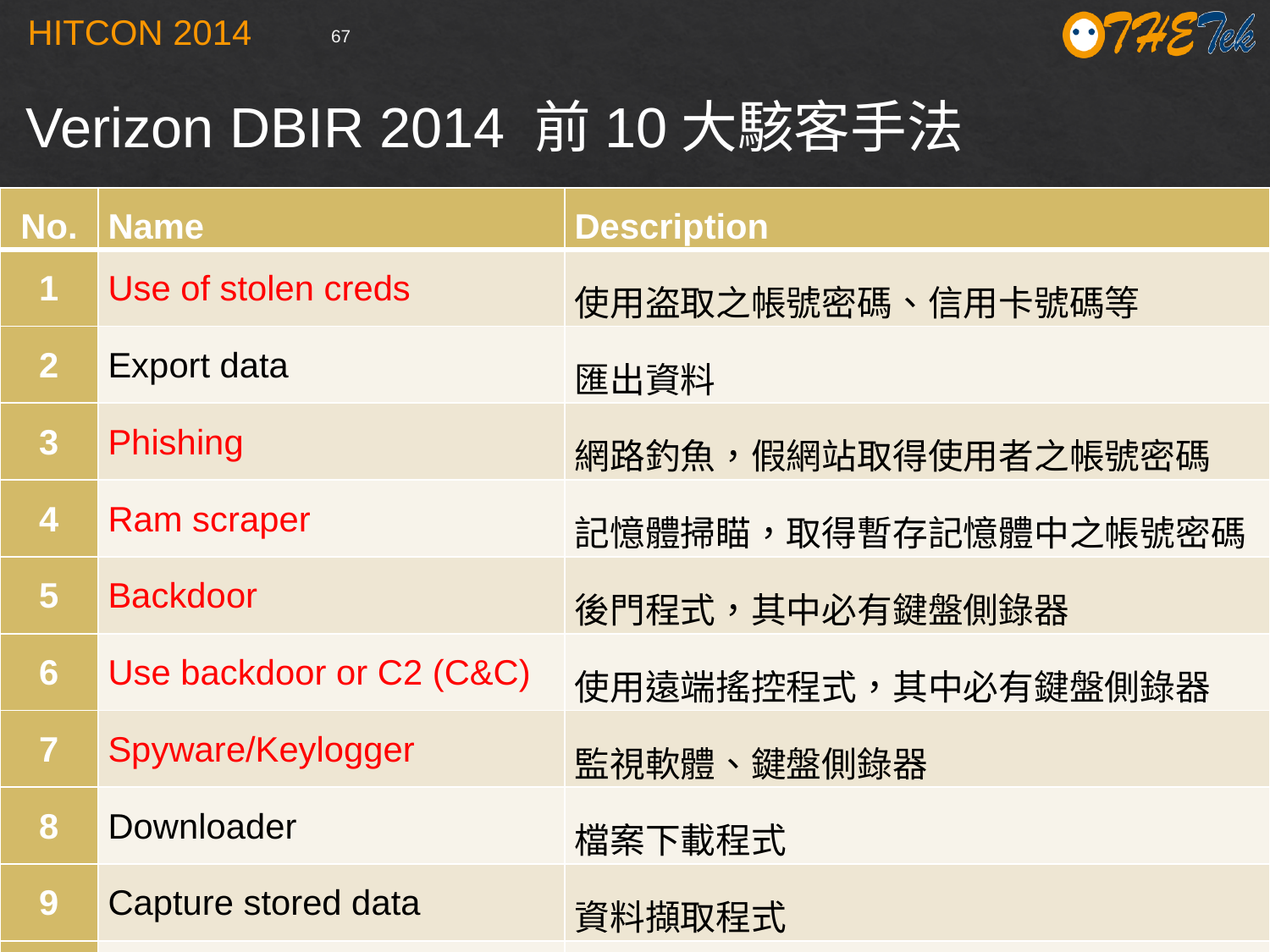

67
Verizon DBIR 2014 前10大駭客手法
| No. | Name | Description |
| --- | --- | --- |
| 1 | Use of stolen creds | 使用盗取之帳號密碼、信用卡號碼等 |
| 2 | Export data | 匯出資料 |
| 3 | Phishing | 網路釣魚，假網站取得使用者之帳號密碼 |
| 4 | Ram scraper | 記憶體掃瞄，取得暫存記憶體中之帳號密碼 |
| 5 | Backdoor | 後門程式，其中必有鍵盤側錄器 |
| 6 | Use backdoor or C2 (C&C) | 使用遠端搖控程式，其中必有鍵盤側錄器 |
| 7 | Spyware/Keylogger | 監視軟體、鍵盤側錄器 |
| 8 | Downloader | 檔案下載程式 |
| 9 | Capture stored data | 資料擷取程式 |
| 10 | C2 (C&C) | 遠端搖控程式，其中必有鍵盤側錄器 |